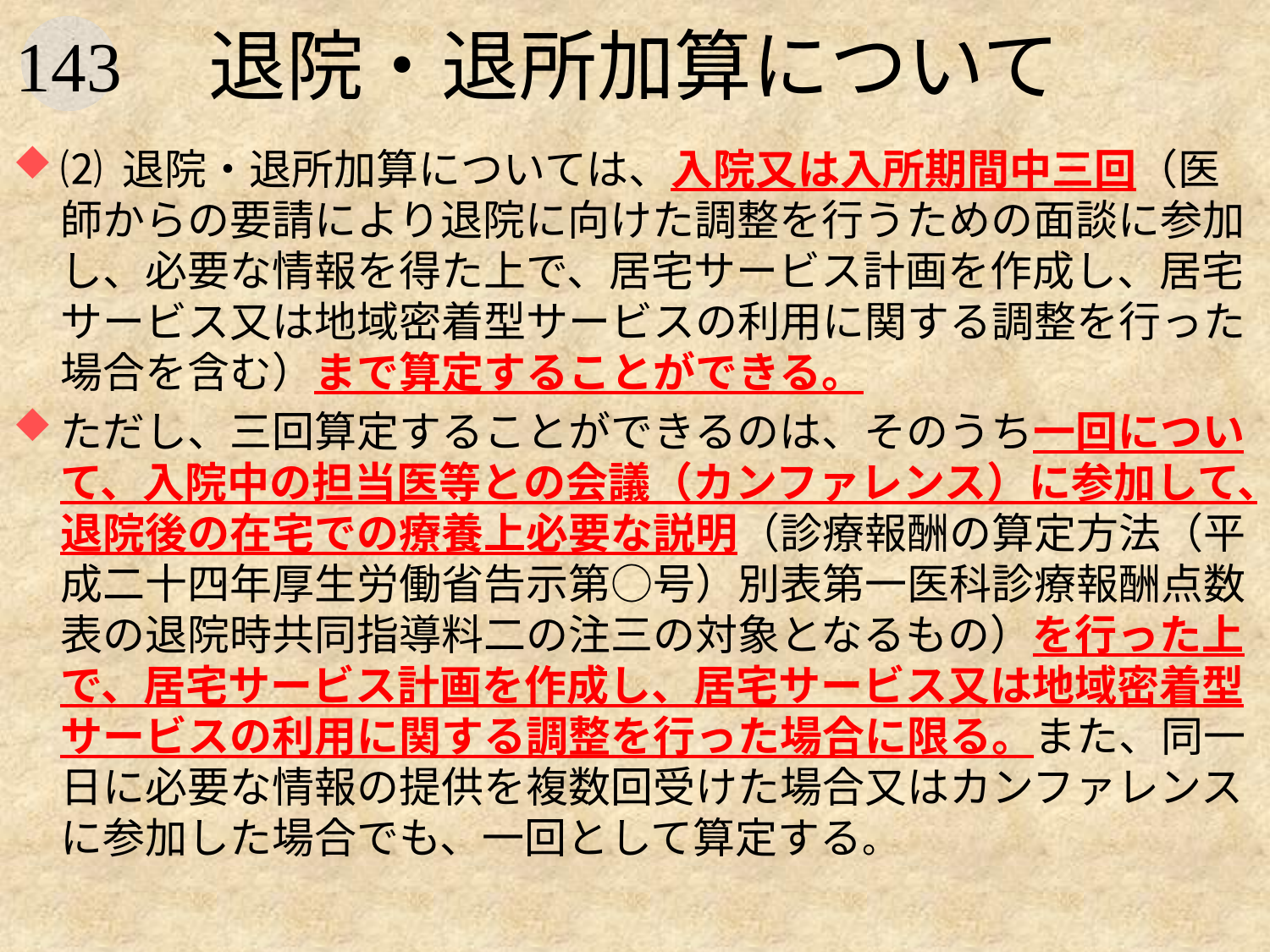

# 退院・退所加算について
⑵ 退院・退所加算については、入院又は入所期間中三回（医師からの要請により退院に向けた調整を行うための面談に参加し、必要な情報を得た上で、居宅サービス計画を作成し、居宅サービス又は地域密着型サービスの利用に関する調整を行った場合を含む）まで算定することができる。
ただし、三回算定することができるのは、そのうち一回について、入院中の担当医等との会議（カンファレンス）に参加して、退院後の在宅での療養上必要な説明（診療報酬の算定方法（平成二十四年厚生労働省告示第○号）別表第一医科診療報酬点数表の退院時共同指導料二の注三の対象となるもの）を行った上で、居宅サービス計画を作成し、居宅サービス又は地域密着型サービスの利用に関する調整を行った場合に限る。また、同一日に必要な情報の提供を複数回受けた場合又はカンファレンスに参加した場合でも、一回として算定する。